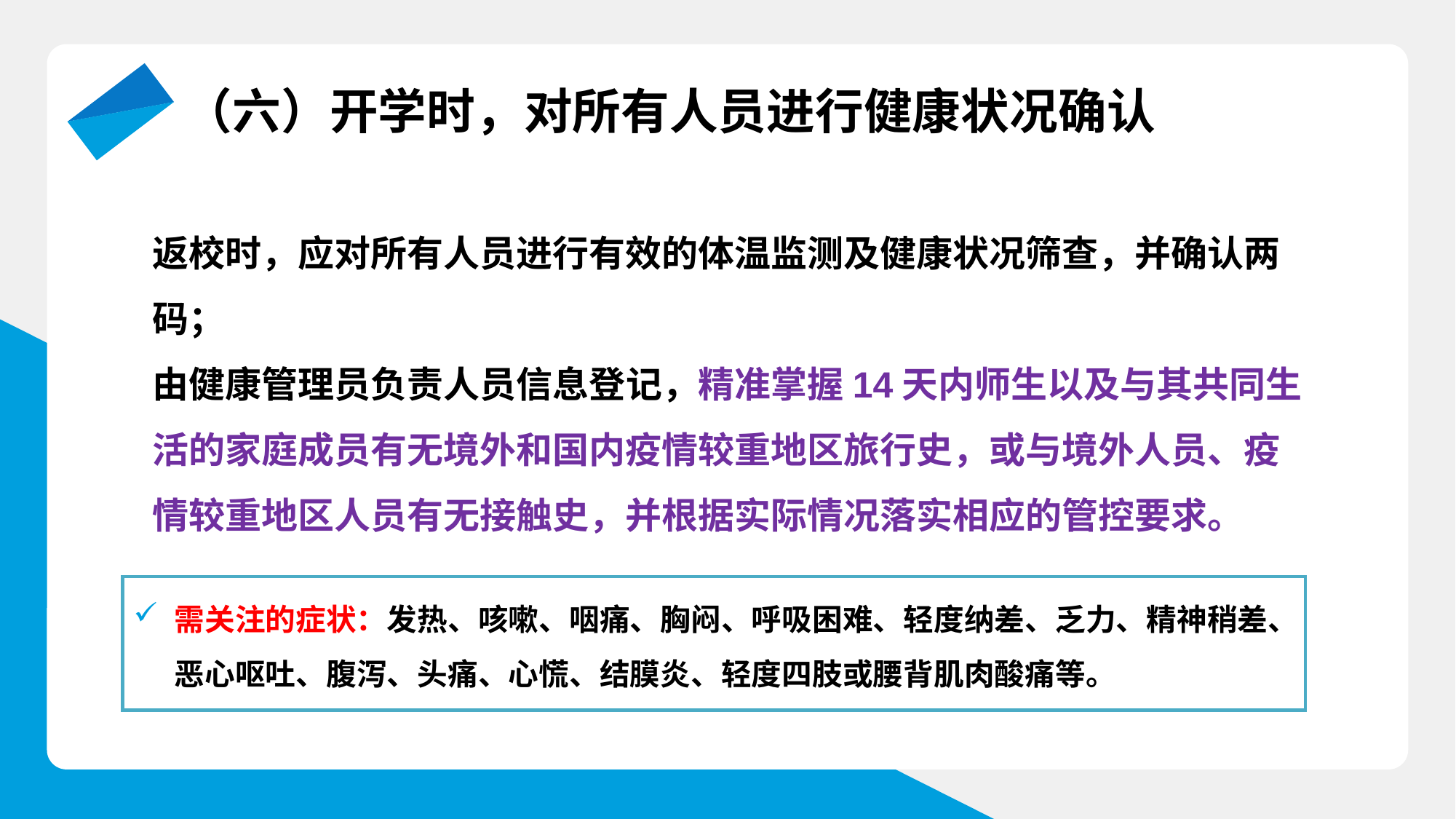

（六）开学时，对所有人员进行健康状况确认

返校时，应对所有人员进行有效的体温监测及健康状况筛查，并确认两码；
由健康管理员负责人员信息登记，精准掌握14天内师生以及与其共同生活的家庭成员有无境外和国内疫情较重地区旅行史，或与境外人员、疫情较重地区人员有无接触史，并根据实际情况落实相应的管控要求。

需关注的症状：发热、咳嗽、咽痛、胸闷、呼吸困难、轻度纳差、乏力、精神稍差、恶心呕吐、腹泻、头痛、心慌、结膜炎、轻度四肢或腰背肌肉酸痛等。